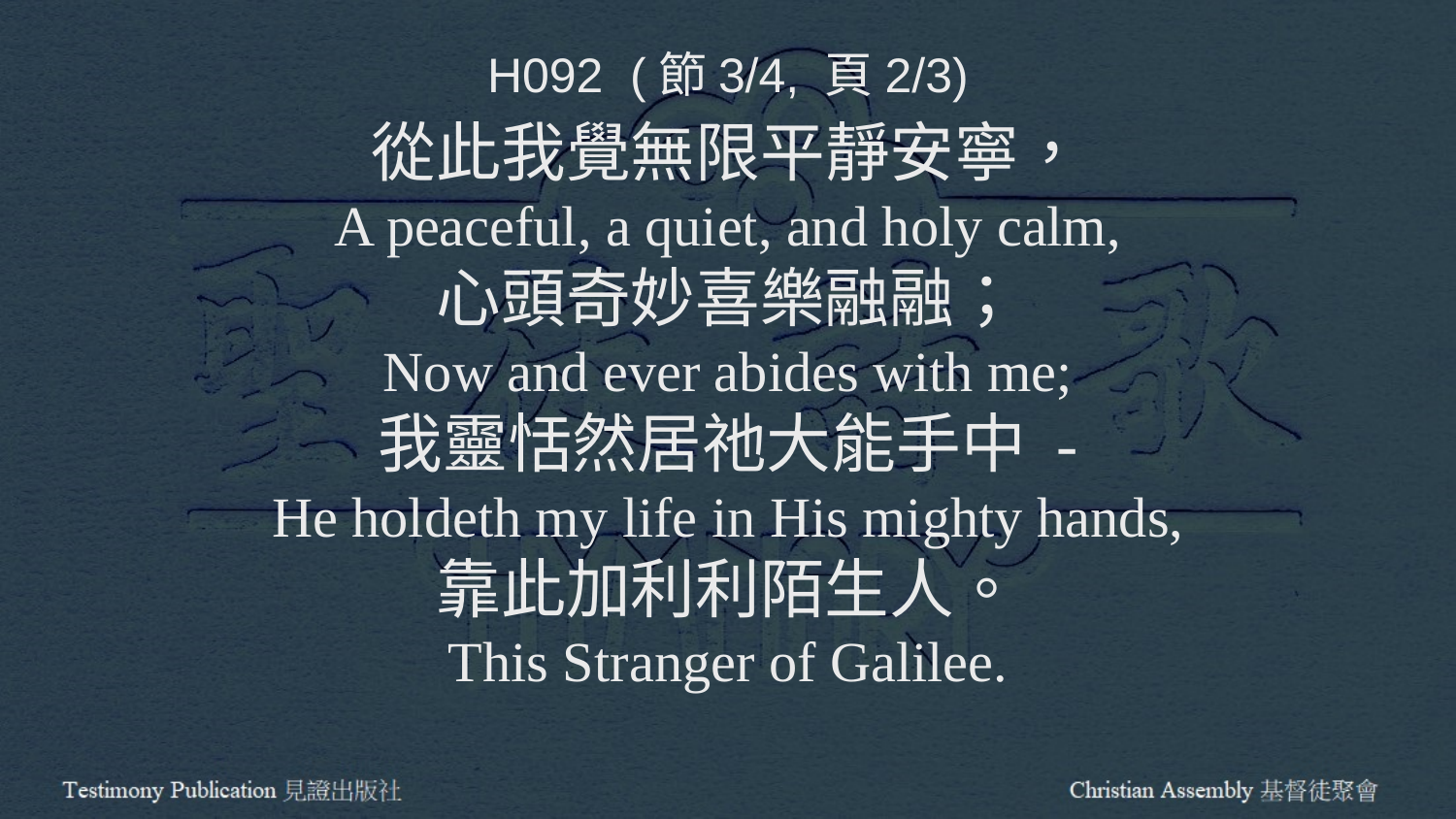

H092  (節3/4, 頁2/3)
從此我覺無限平靜安寧，
A peaceful, a quiet, and holy calm,
心頭奇妙喜樂融融；
Now and ever abides with me;
我靈恬然居祂大能手中 -
He holdeth my life in His mighty hands,
靠此加利利陌生人。
This Stranger of Galilee.